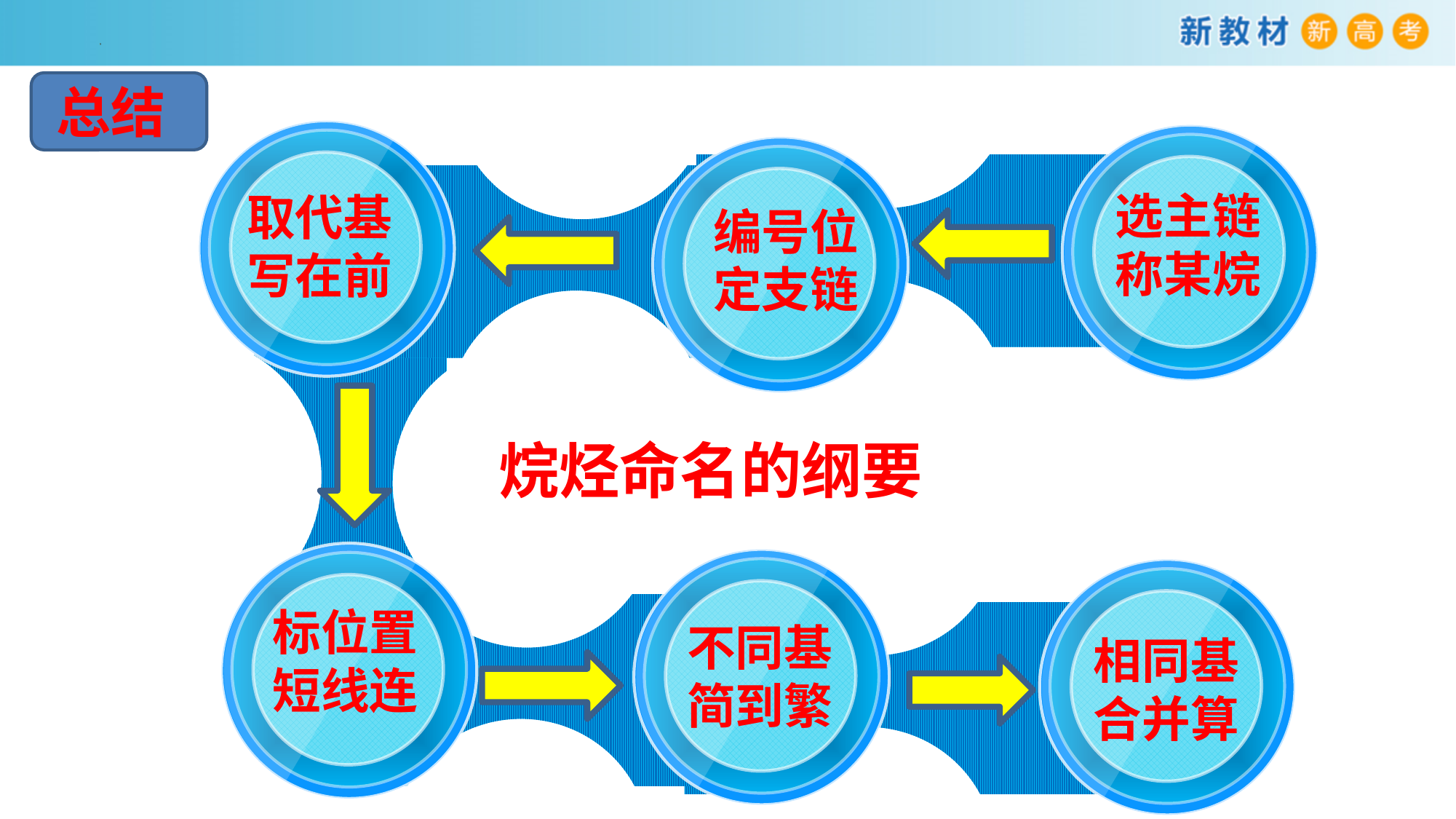

总结

选主链称某烷
取代基写在前
编号位
定支链

烷烃命名的纲要

标位置短线连

不同基简到繁
相同基合并算